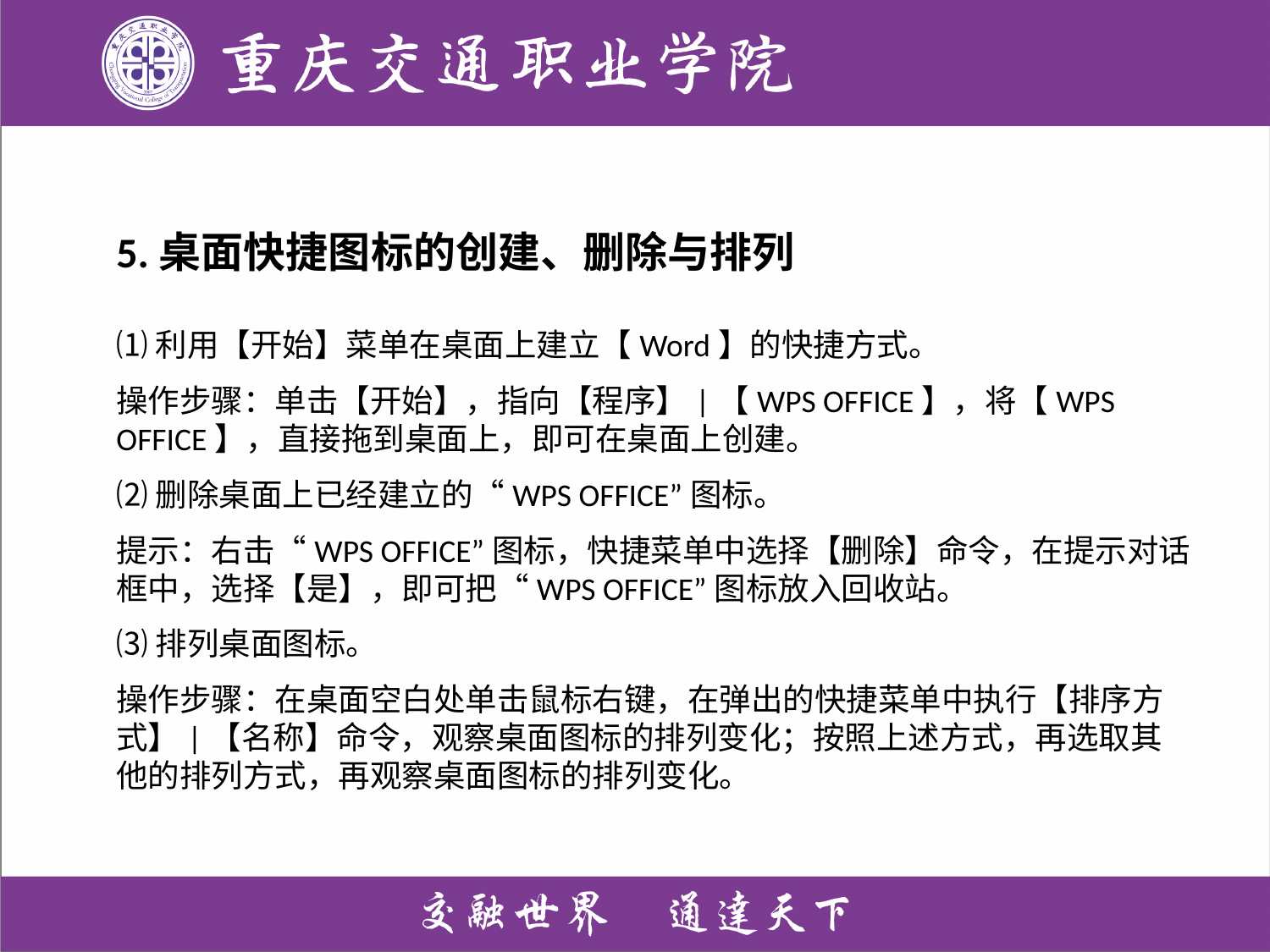

5.桌面快捷图标的创建、删除与排列
⑴利用【开始】菜单在桌面上建立【Word】的快捷方式。
操作步骤：单击【开始】，指向【程序】|【WPS OFFICE】，将【WPS OFFICE】，直接拖到桌面上，即可在桌面上创建。
⑵删除桌面上已经建立的“WPS OFFICE”图标。
提示：右击“WPS OFFICE”图标，快捷菜单中选择【删除】命令，在提示对话框中，选择【是】，即可把“WPS OFFICE”图标放入回收站。
⑶排列桌面图标。
操作步骤：在桌面空白处单击鼠标右键，在弹出的快捷菜单中执行【排序方式】|【名称】命令，观察桌面图标的排列变化；按照上述方式，再选取其他的排列方式，再观察桌面图标的排列变化。